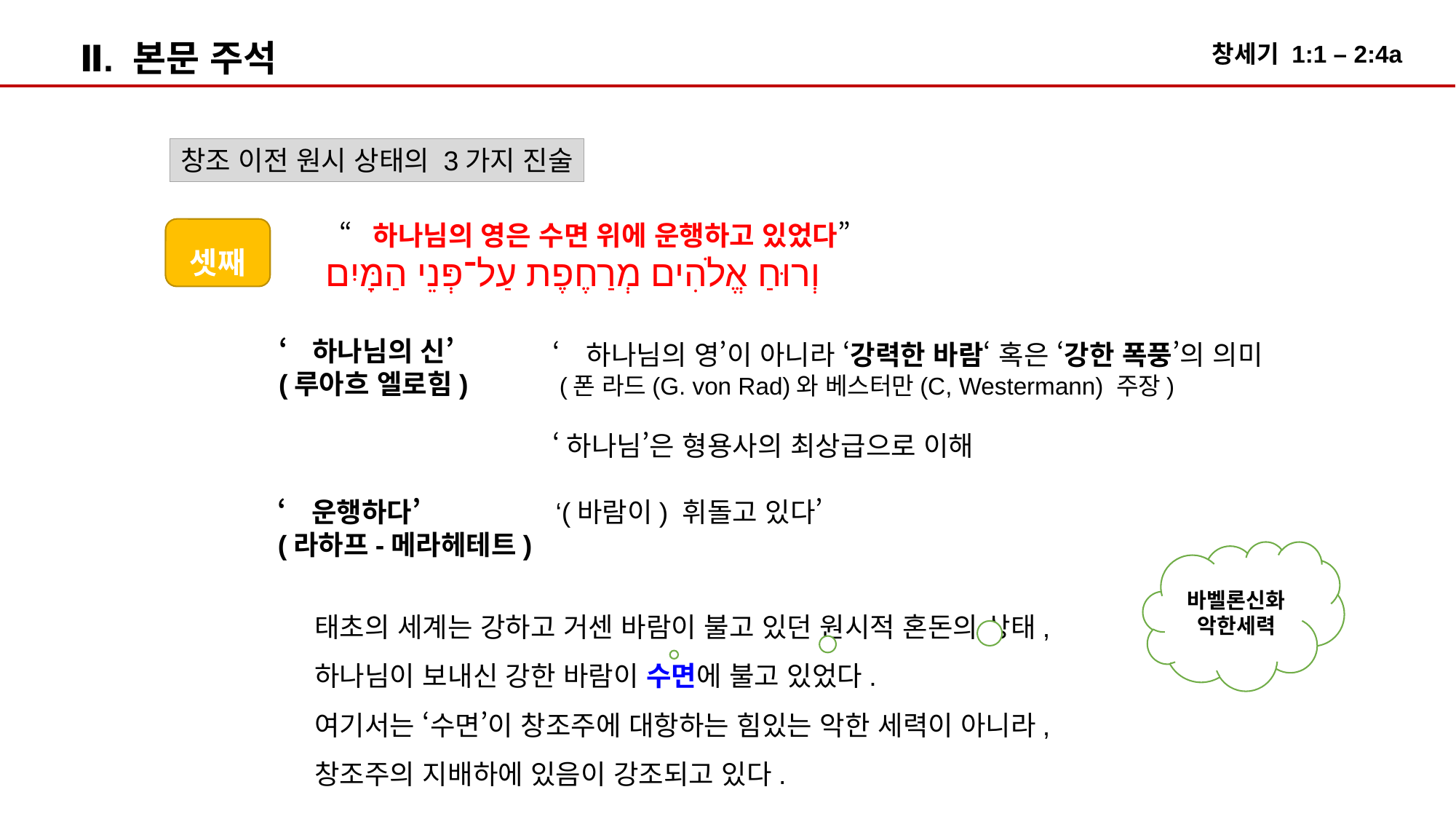

Ⅱ. 본문 주석
창조 이전 원시 상태의 3가지 진술
“하나님의 영은 수면 위에 운행하고 있었다”
셋째
וְרוּחַ אֱלֹהִים מְרַחֶפֶת עַל־פְּנֵי הַמָּיִם
‘하나님의 신’ (루아흐 엘로힘)
‘하나님의 영’이 아니라 ‘강력한 바람‘ 혹은 ‘강한 폭풍’의 의미
 (폰 라드(G. von Rad)와 베스터만(C, Westermann) 주장)

‘하나님’은 형용사의 최상급으로 이해
‘운행하다’
(라하프-메라헤테트)
‘(바람이) 휘돌고 있다’
바벨론신화
악한세력
태초의 세계는 강하고 거센 바람이 불고 있던 원시적 혼돈의 상태,
하나님이 보내신 강한 바람이 수면에 불고 있었다.
여기서는 ‘수면’이 창조주에 대항하는 힘있는 악한 세력이 아니라,
창조주의 지배하에 있음이 강조되고 있다.